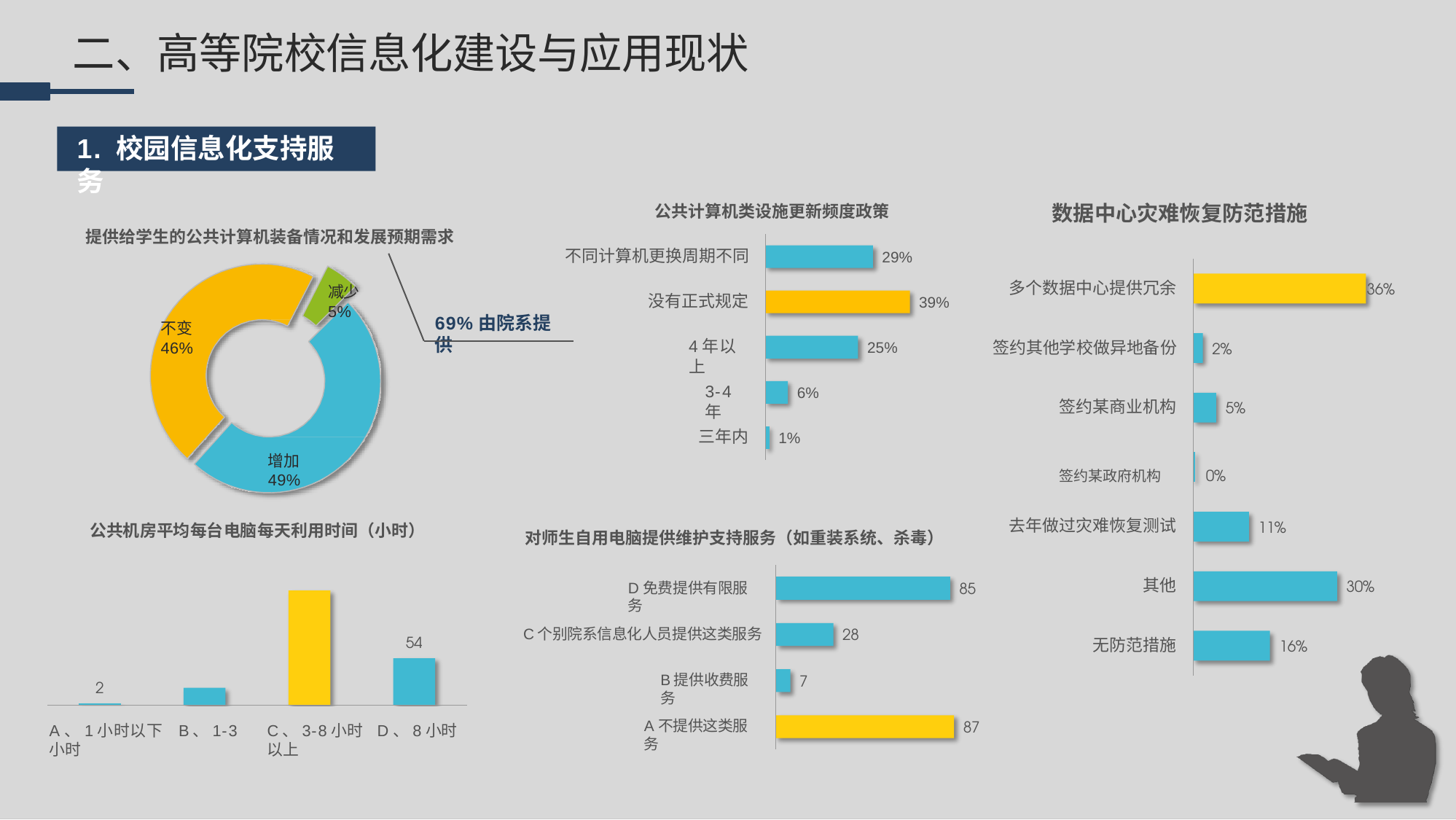

# 二、高等院校信息化建设与应用现状

1. 校园信息化支持服务
数据中心灾难恢复防范措施
公共计算机类设施更新频度政策
提供给学生的公共计算机装备情况和发展预期需求

不同计算机更换周期不同
29%

多个数据中心提供冗余
36%
减少5%

没有正式规定

39%

69%由院系提供
不变46%

4年以上

签约其他学校做异地备份
25%
2%

3-4年

6%

签约某商业机构
5%

三年内

1%
增加 49%

签约某政府机构	0%

去年做过灾难恢复测试
11%
公共机房平均每台电脑每天利用时间（小时）
对师生自用电脑提供维护支持服务（如重装系统、杀毒）

其他

30%
D免费提供有限服务
85

C个别院系信息化人员提供这类服务
28

54
无防范措施
16%

B提供收费服务
7
2

A不提供这类服务
87
A、1小时以下   B、1-3小时
C、3-8小时   D、8小时以上